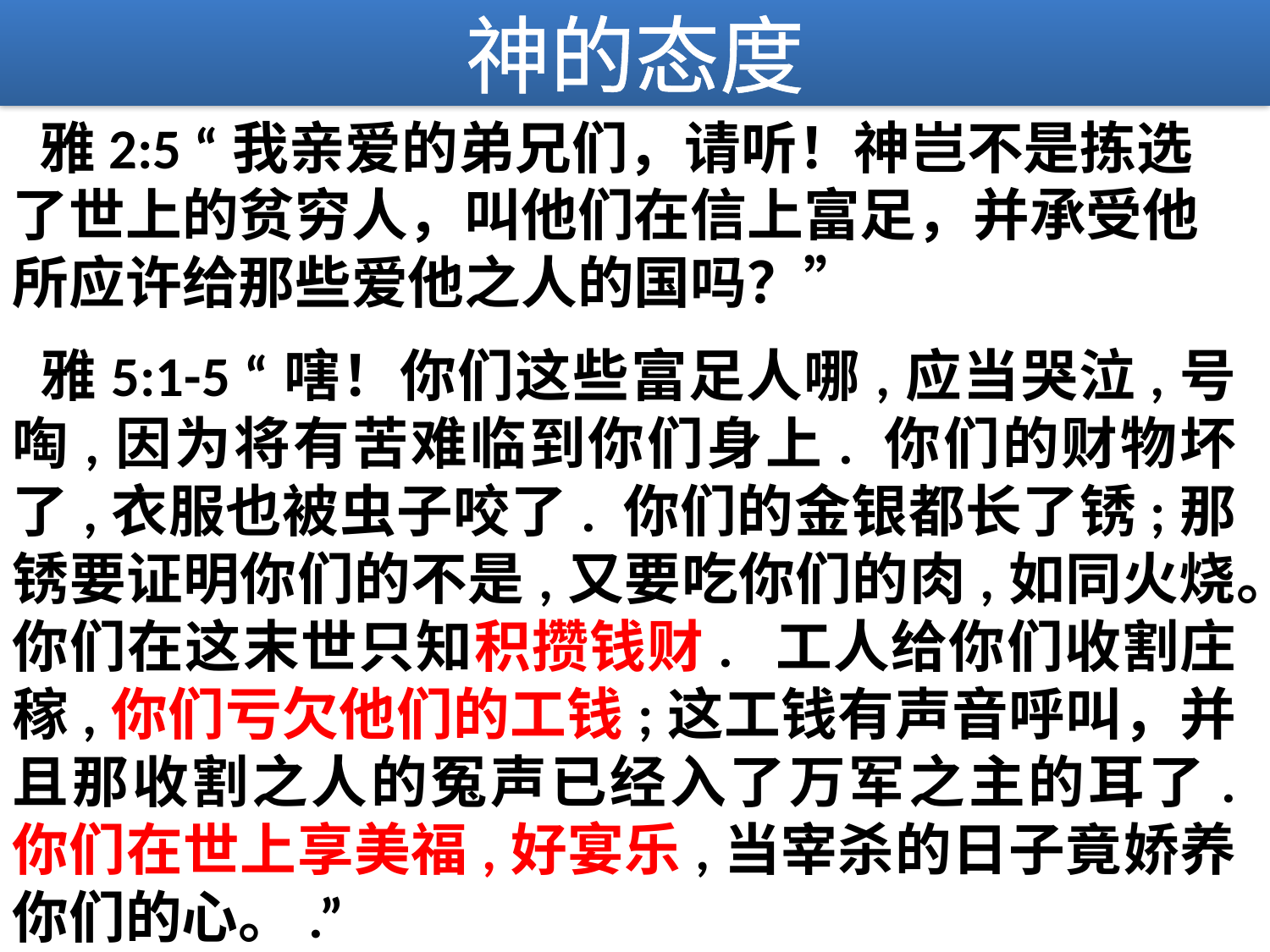

神的态度
 雅2:5 “我亲爱的弟兄们，请听！神岂不是拣选了世上的贫穷人，叫他们在信上富足，并承受他所应许给那些爱他之人的国吗？”

 雅5:1-5 “嗐！你们这些富足人哪,应当哭泣,号啕,因为将有苦难临到你们身上. 你们的财物坏了,衣服也被虫子咬了. 你们的金银都长了锈;那锈要证明你们的不是,又要吃你们的肉,如同火烧。你们在这末世只知积攒钱财.  工人给你们收割庄稼,你们亏欠他们的工钱;这工钱有声音呼叫，并且那收割之人的冤声已经入了万军之主的耳了. 你们在世上享美福,好宴乐,当宰杀的日子竟娇养你们的心。.”
.”